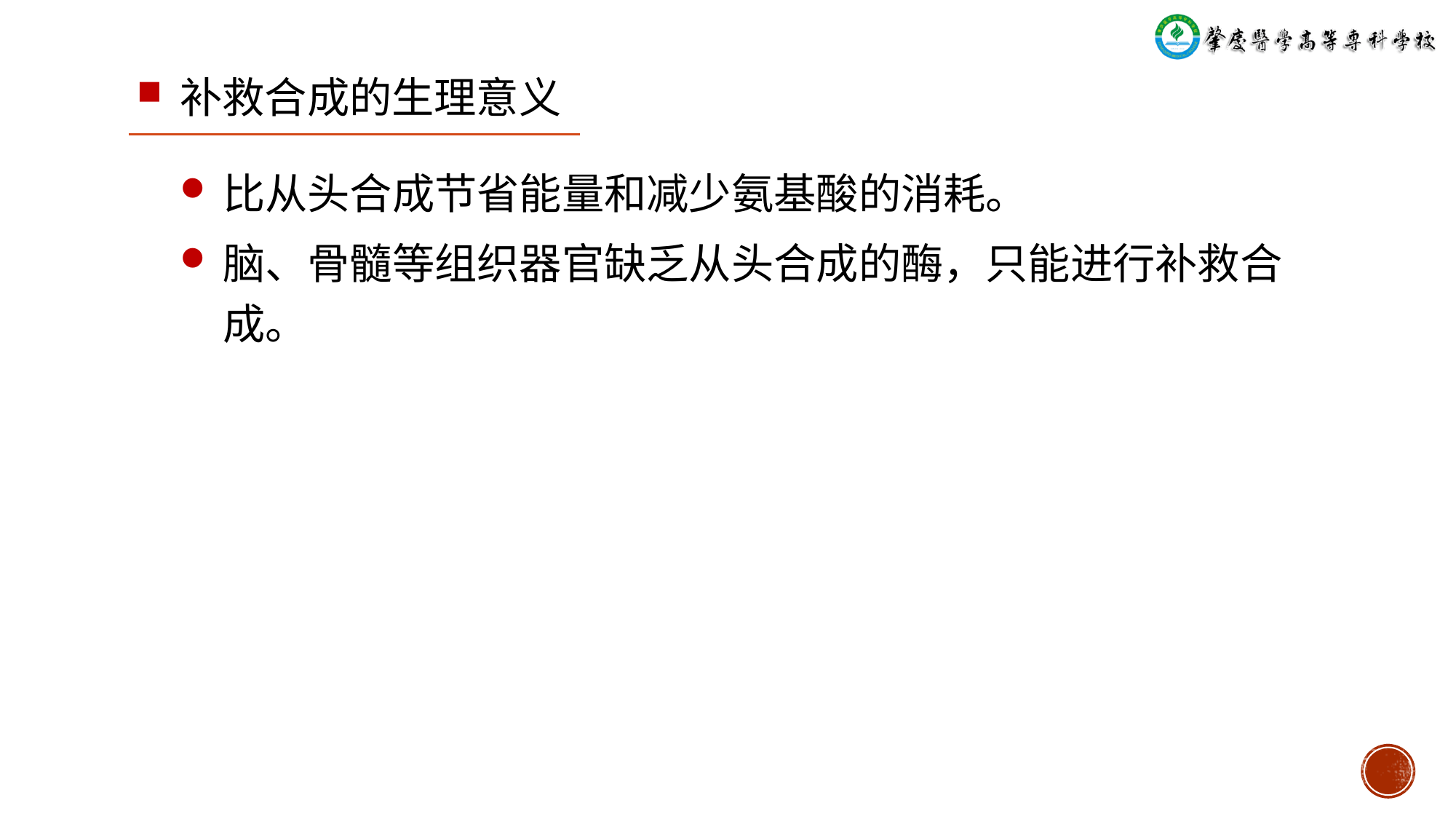

# 补救合成的生理意义
比从头合成节省能量和减少氨基酸的消耗。
脑、骨髓等组织器官缺乏从头合成的酶，只能进行补救合成。